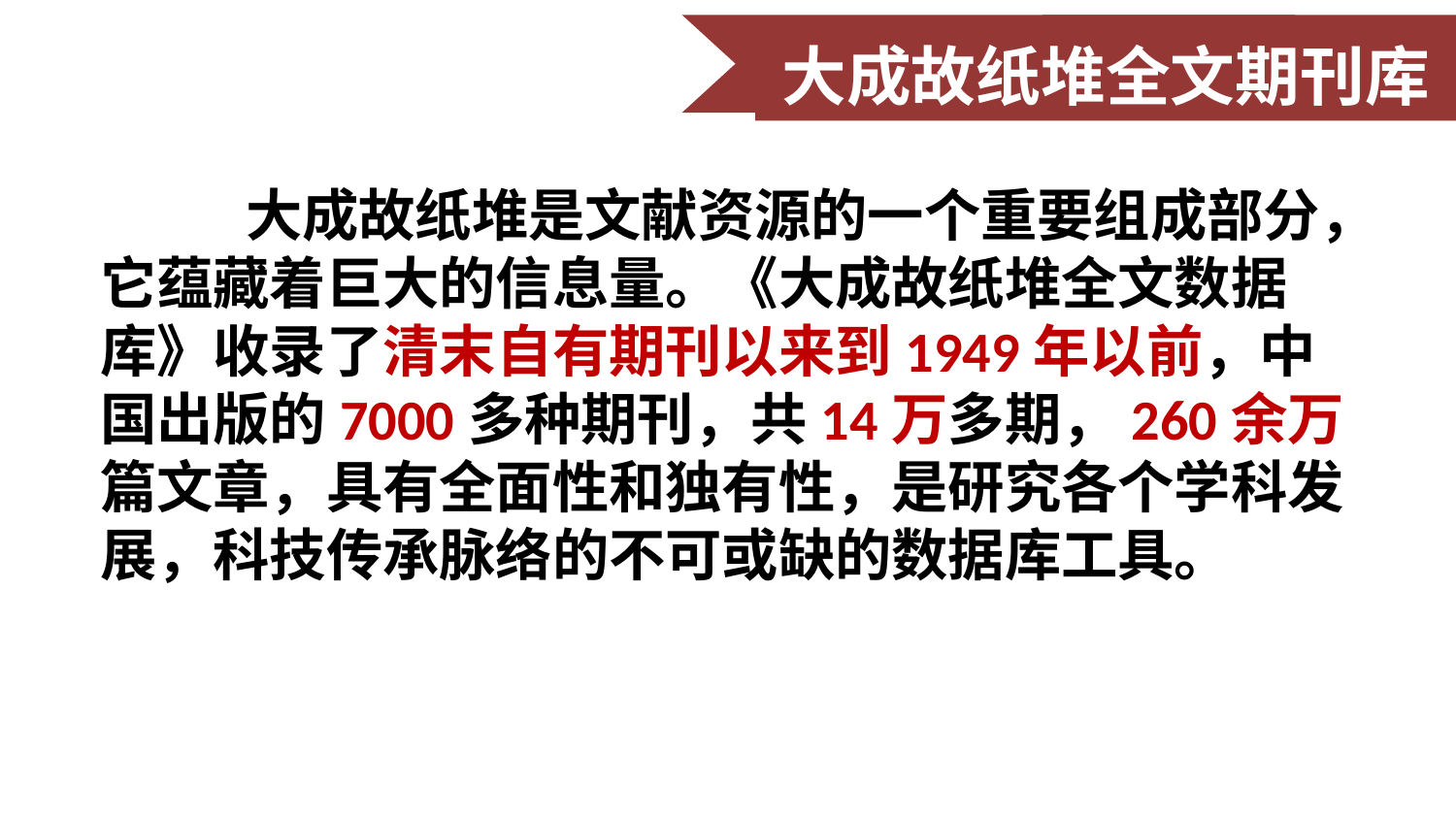

大成故纸堆全文期刊库

	大成故纸堆是文献资源的一个重要组成部分，它蕴藏着巨大的信息量。《大成故纸堆全文数据库》收录了清末自有期刊以来到1949年以前，中国出版的7000多种期刊，共14万多期，260余万篇文章，具有全面性和独有性，是研究各个学科发展，科技传承脉络的不可或缺的数据库工具。